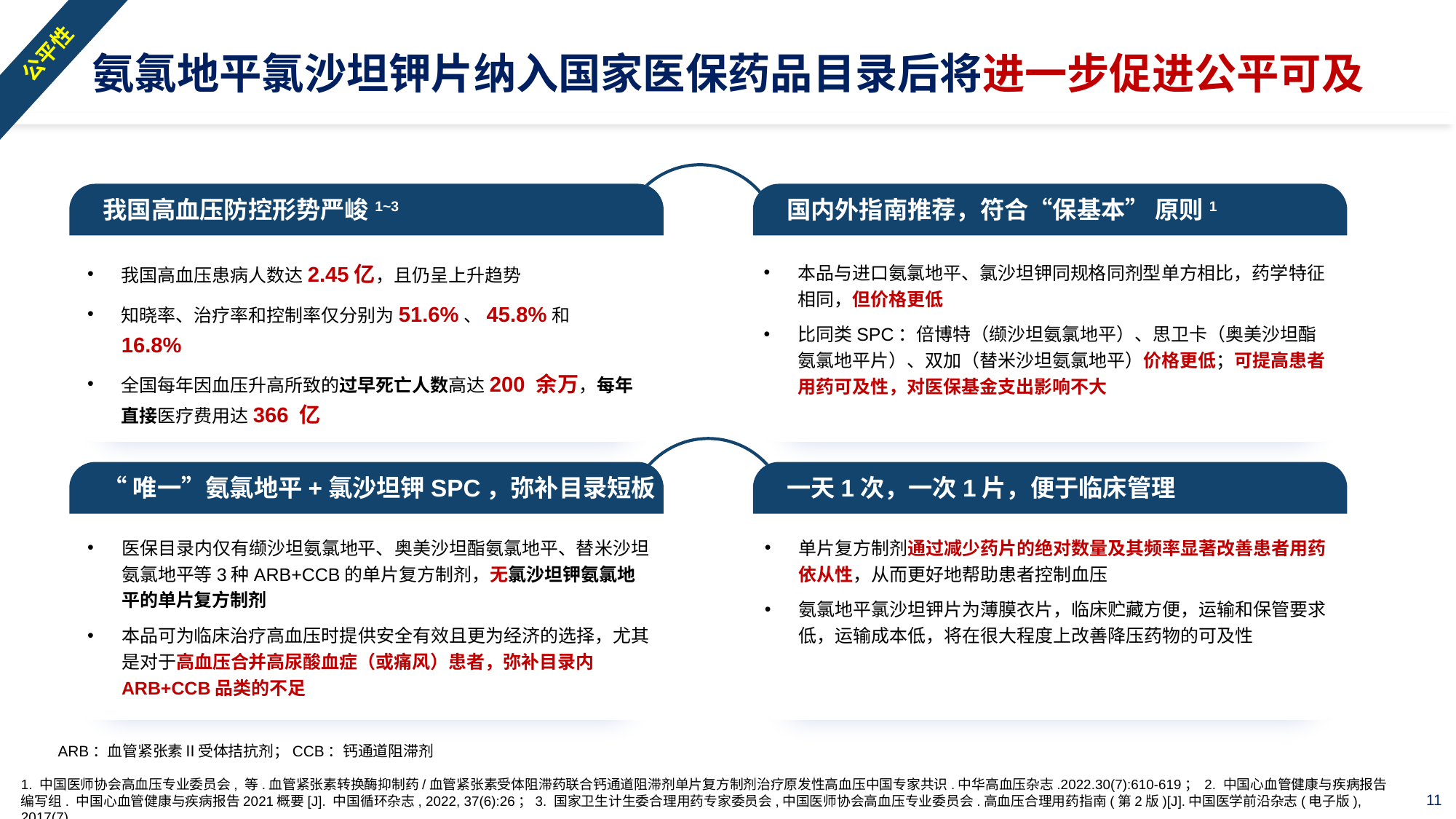

公平性
# 氨氯地平氯沙坦钾片纳入国家医保药品目录后将进一步促进公平可及

我国高血压防控形势严峻1~3
国内外指南推荐，符合“保基本” 原则1
我国高血压患病人数达2.45亿，且仍呈上升趋势
知晓率、治疗率和控制率仅分别为51.6%、45.8%和16.8%
全国每年因血压升高所致的过早死亡人数高达200 余万，每年直接医疗费用达366 亿
本品与进口氨氯地平、氯沙坦钾同规格同剂型单方相比，药学特征相同，但价格更低
比同类SPC：倍博特（缬沙坦氨氯地平）、思卫卡（奥美沙坦酯氨氯地平片）、双加（替米沙坦氨氯地平）价格更低；可提高患者用药可及性，对医保基金支出影响不大

“唯一”氨氯地平+氯沙坦钾SPC，弥补目录短板
一天1次，一次1片，便于临床管理
医保目录内仅有缬沙坦氨氯地平、奥美沙坦酯氨氯地平、替米沙坦氨氯地平等3种ARB+CCB的单片复方制剂，无氯沙坦钾氨氯地平的单片复方制剂
本品可为临床治疗高血压时提供安全有效且更为经济的选择，尤其是对于高血压合并高尿酸血症（或痛风）患者，弥补目录内ARB+CCB品类的不足
单片复方制剂通过减少药片的绝对数量及其频率显著改善患者用药依从性，从而更好地帮助患者控制血压
氨氯地平氯沙坦钾片为薄膜衣片，临床贮藏方便，运输和保管要求低，运输成本低，将在很大程度上改善降压药物的可及性
ARB：血管紧张素Ⅱ受体拮抗剂；CCB：钙通道阻滞剂
1. 中国医师协会高血压专业委员会, 等.血管紧张素转换酶抑制药/血管紧张素受体阻滞药联合钙通道阻滞剂单片复方制剂治疗原发性高血压中国专家共识.中华高血压杂志.2022.30(7):610-619； 2. 中国心血管健康与疾病报告编写组. 中国心血管健康与疾病报告2021概要[J]. 中国循环杂志, 2022, 37(6):26；3. 国家卫生计生委合理用药专家委员会,中国医师协会高血压专业委员会.高血压合理用药指南(第2版)[J].中国医学前沿杂志(电子版), 2017(7)
11